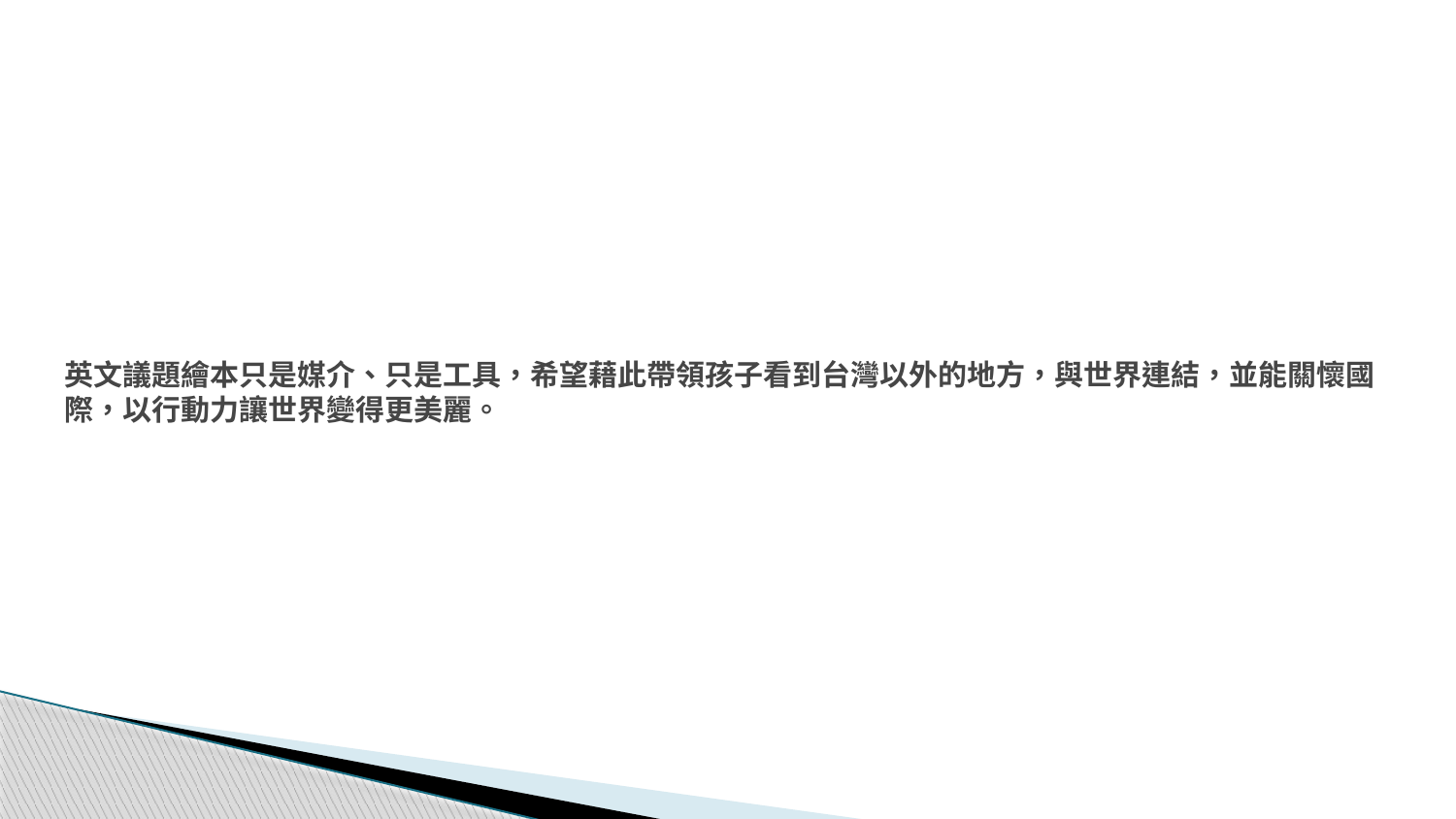

# 英文議題繪本只是媒介、只是工具，希望藉此帶領孩子看到台灣以外的地方，與世界連結，並能關懷國際，以行動力讓世界變得更美麗。